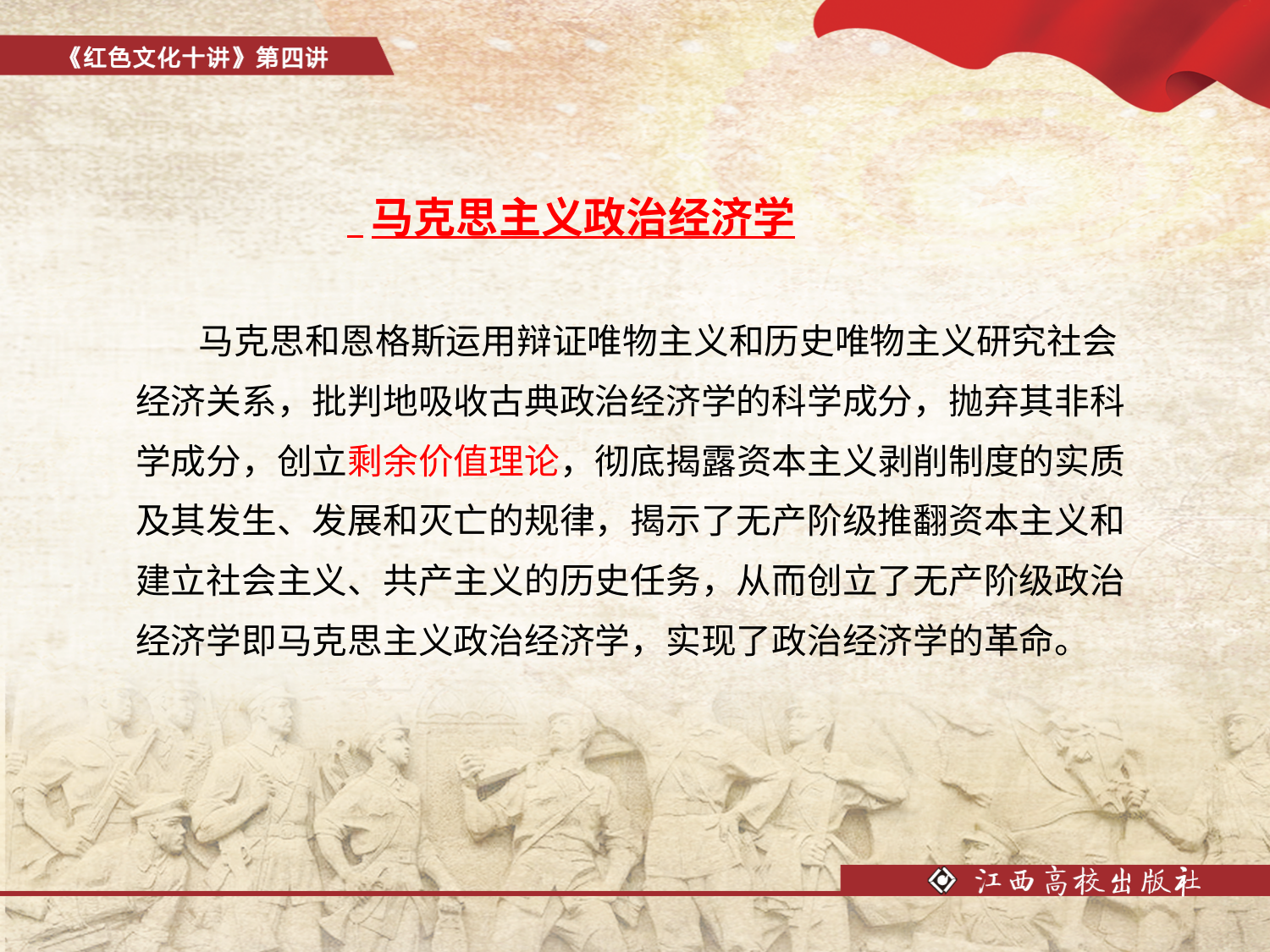

马克思主义政治经济学

       马克思和恩格斯运用辩证唯物主义和历史唯物主义研究社会经济关系，批判地吸收古典政治经济学的科学成分，抛弃其非科学成分，创立剩余价值理论，彻底揭露资本主义剥削制度的实质及其发生、发展和灭亡的规律，揭示了无产阶级推翻资本主义和建立社会主义、共产主义的历史任务，从而创立了无产阶级政治经济学即马克思主义政治经济学，实现了政治经济学的革命。